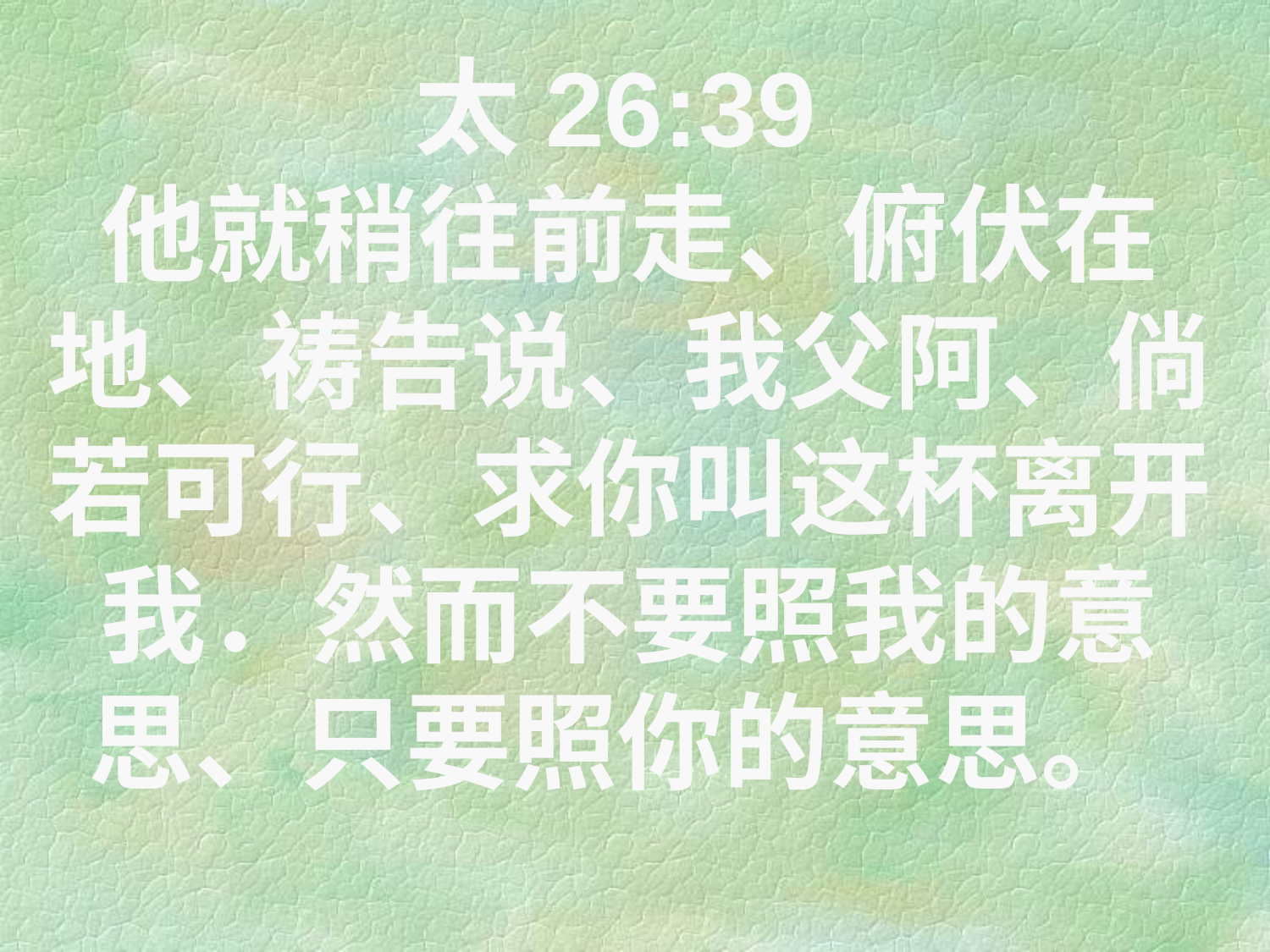

太26:39
他就稍往前走、俯伏在地、祷告说、我父阿、倘若可行、求你叫这杯离开我．然而不要照我的意思、只要照你的意思。